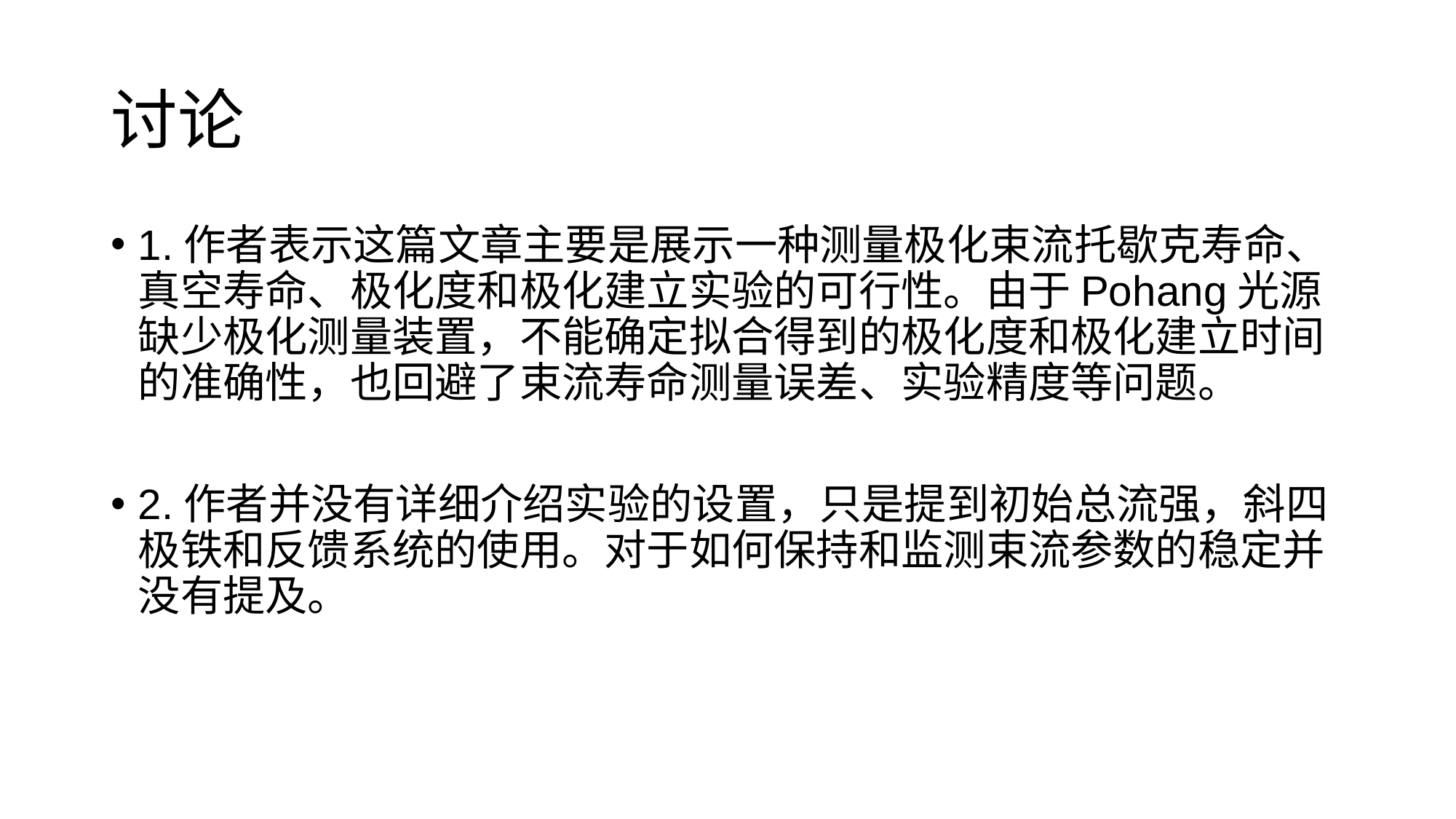

# 讨论
1.作者表示这篇文章主要是展示一种测量极化束流托歇克寿命、真空寿命、极化度和极化建立实验的可行性。由于Pohang光源缺少极化测量装置，不能确定拟合得到的极化度和极化建立时间的准确性，也回避了束流寿命测量误差、实验精度等问题。

2.作者并没有详细介绍实验的设置，只是提到初始总流强，斜四极铁和反馈系统的使用。对于如何保持和监测束流参数的稳定并没有提及。